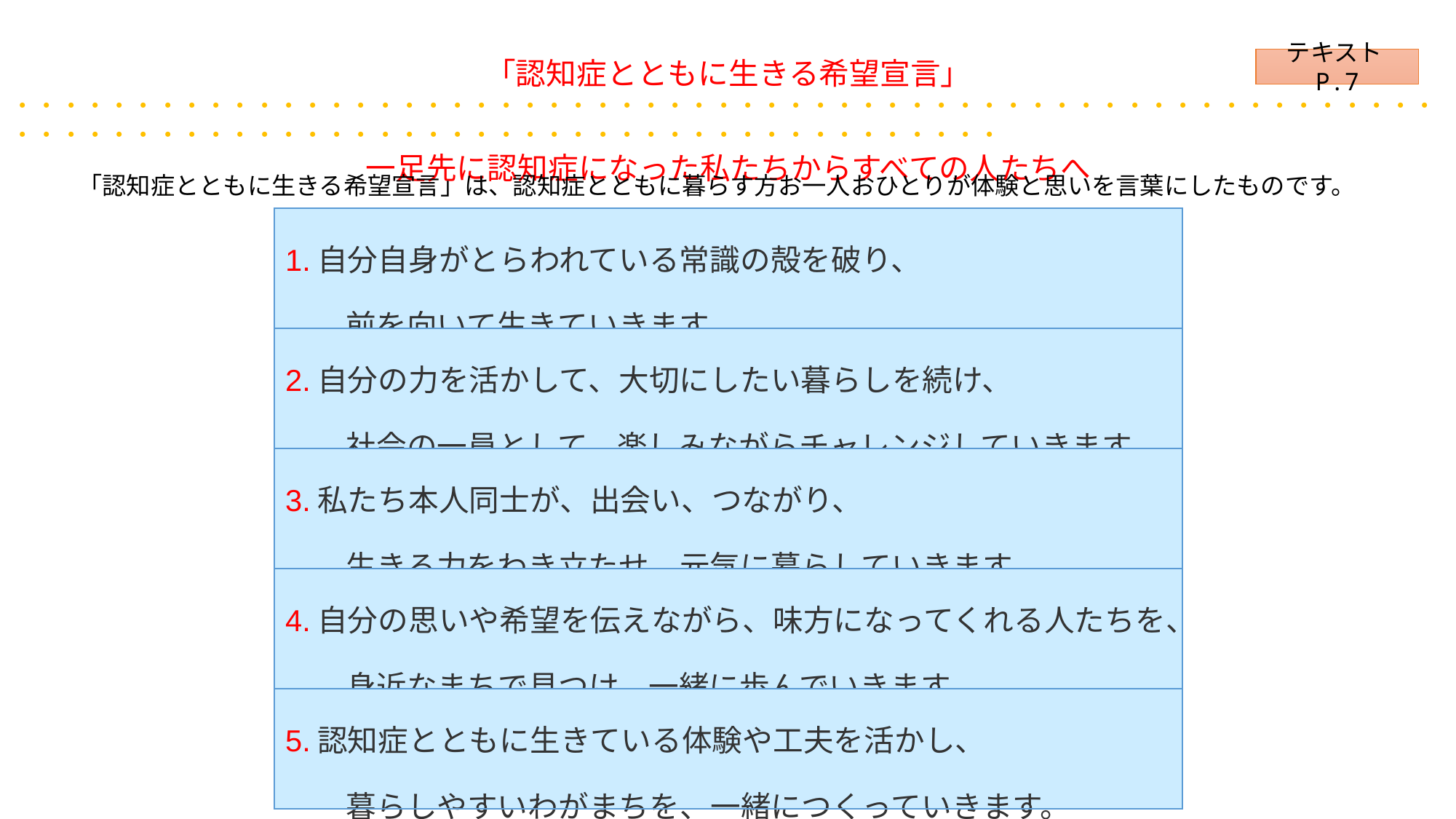

「認知症とともに生きる希望宣言」
・・・・・・・・・・・・・・・・・・・・・・・・・・・・・・・・・・・・・・・・・・・・・・・・・・・・・・・・・・・・・・・・・・・・・・・・・・・・・・・・・・・・・・・・・・・・・・・・・・・・
一足先に認知症になった私たちからすべての人たちへ
テキストP.7
「認知症とともに生きる希望宣言」は、認知症とともに暮らす方お一人おひとりが体験と思いを言葉にしたものです。
| 1.自分自身がとらわれている常識の殻を破り、 　　前を向いて生きていきます。 |
| --- |
| 2.自分の力を活かして、大切にしたい暮らしを続け、 　　社会の一員として、楽しみながらチャレンジしていきます。 |
| 3.私たち本人同士が、出会い、つながり、 　　生きる力をわき立たせ、元気に暮らしていきます。 |
| 4.自分の思いや希望を伝えながら、味方になってくれる人たちを、 　　身近なまちで見つけ、一緒に歩んでいきます。 |
| 5.認知症とともに生きている体験や工夫を活かし、 　　暮らしやすいわがまちを、一緒につくっていきます。 |